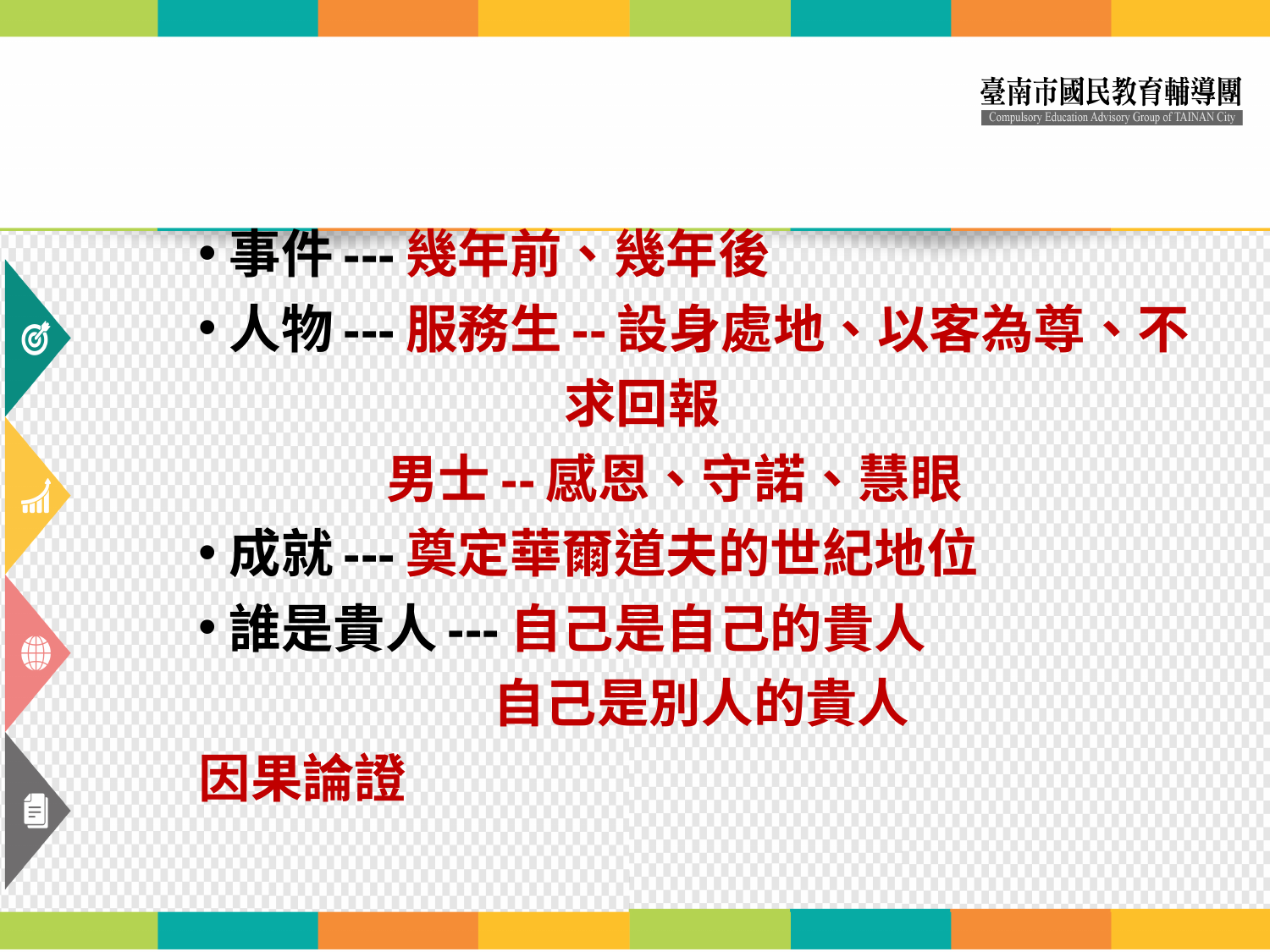

事件---幾年前、幾年後
人物---服務生--設身處地、以客為尊、不
                              求回報
               男士--感恩、守諾、慧眼
成就---奠定華爾道夫的世紀地位
誰是貴人---自己是自己的貴人
                        自己是別人的貴人
因果論證